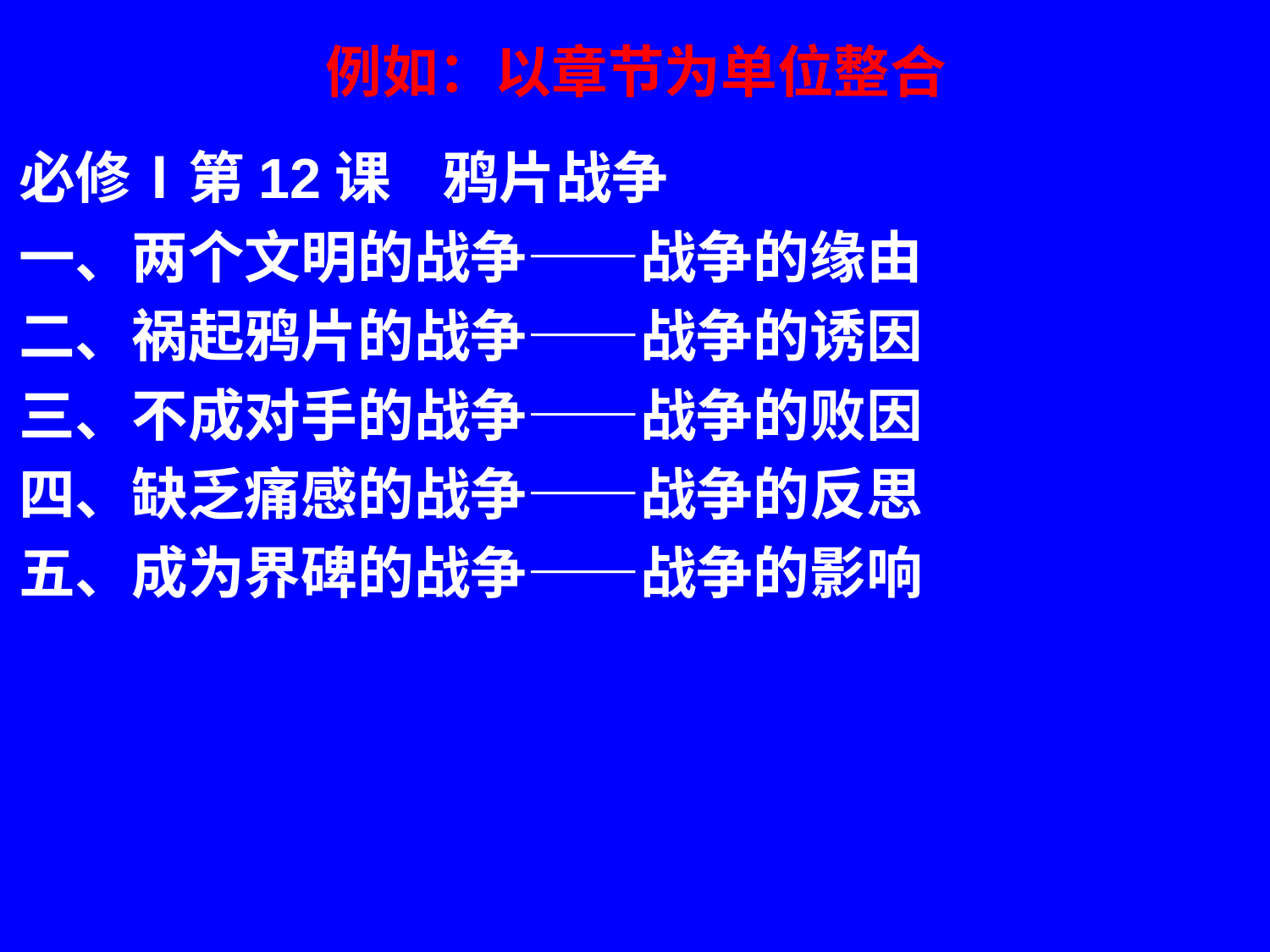

# 例如：以章节为单位整合
必修Ⅰ第12课    鸦片战争
一、两个文明的战争——战争的缘由
二、祸起鸦片的战争——战争的诱因
三、不成对手的战争——战争的败因
四、缺乏痛感的战争——战争的反思
五、成为界碑的战争——战争的影响